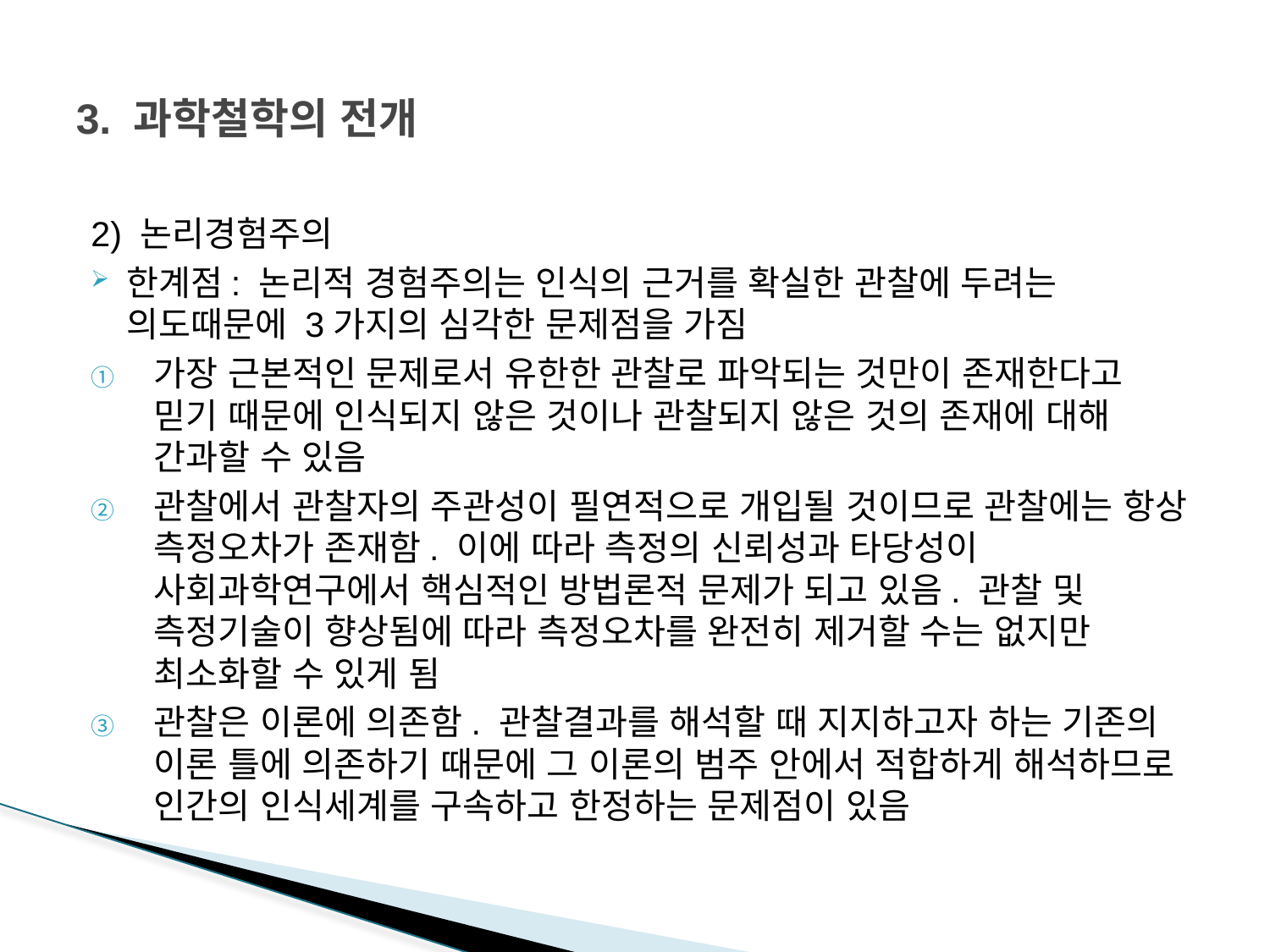

# 3. 과학철학의 전개
2) 논리경험주의
한계점: 논리적 경험주의는 인식의 근거를 확실한 관찰에 두려는 의도때문에 3가지의 심각한 문제점을 가짐
가장 근본적인 문제로서 유한한 관찰로 파악되는 것만이 존재한다고 믿기 때문에 인식되지 않은 것이나 관찰되지 않은 것의 존재에 대해 간과할 수 있음
관찰에서 관찰자의 주관성이 필연적으로 개입될 것이므로 관찰에는 항상 측정오차가 존재함. 이에 따라 측정의 신뢰성과 타당성이 사회과학연구에서 핵심적인 방법론적 문제가 되고 있음. 관찰 및 측정기술이 향상됨에 따라 측정오차를 완전히 제거할 수는 없지만 최소화할 수 있게 됨
관찰은 이론에 의존함. 관찰결과를 해석할 때 지지하고자 하는 기존의 이론 틀에 의존하기 때문에 그 이론의 범주 안에서 적합하게 해석하므로 인간의 인식세계를 구속하고 한정하는 문제점이 있음